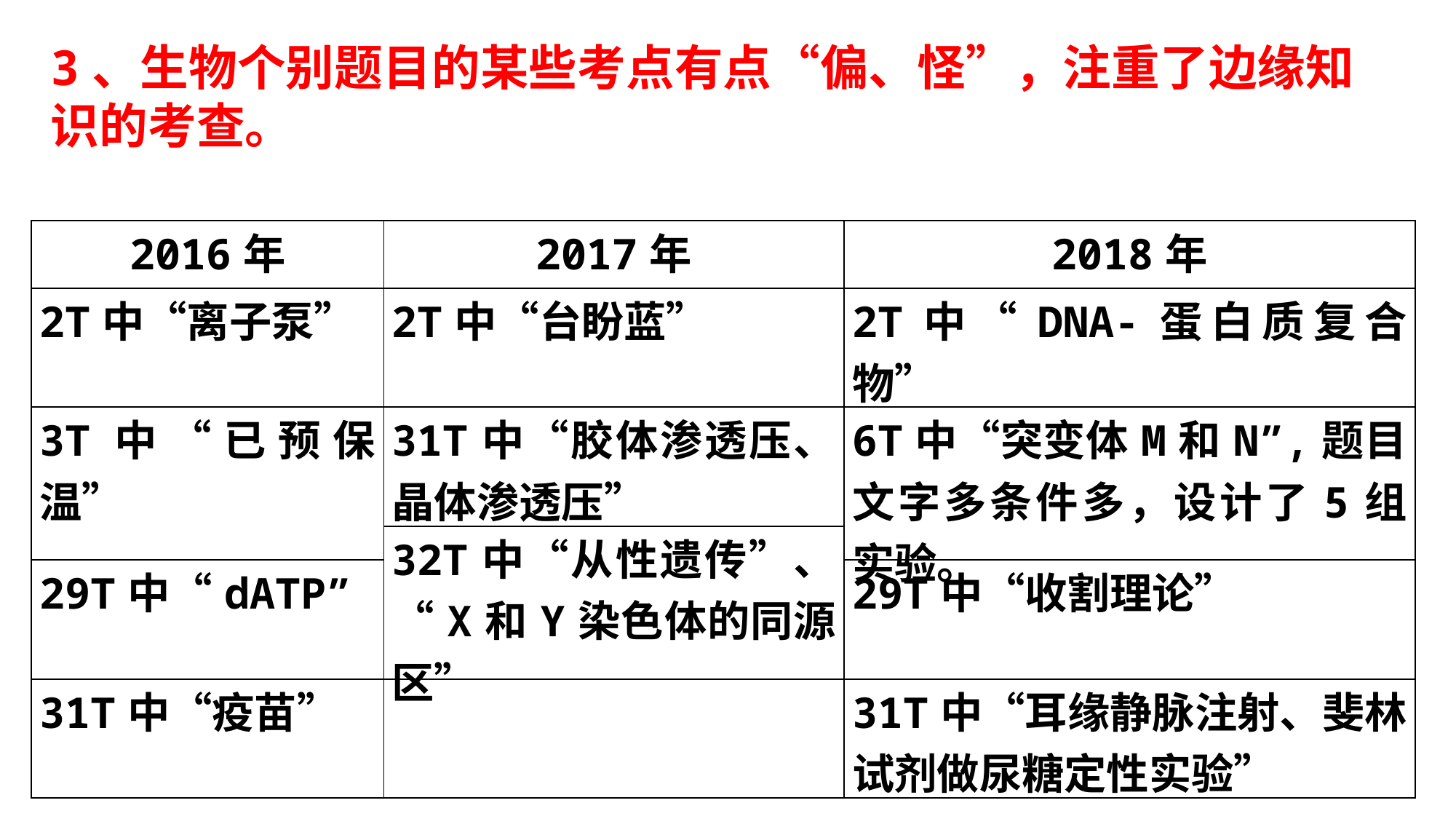

3、生物个别题目的某些考点有点“偏、怪”，注重了边缘知识的考查。
| 2016年 | 2017年 | 2018年 |
| --- | --- | --- |
| 2T中“离子泵” | 2T中“台盼蓝” | 2T中“DNA-蛋白质复合物” |
| 3T中“已预保温” | 31T中“胶体渗透压、晶体渗透压” | 6T中“突变体M和N”,题目文字多条件多，设计了5组实验。 |
|  | 32T中“从性遗传”、 “X和Y染色体的同源区” |  |
| 29T中“dATP” |  | 29T中“收割理论” |
| 31T中“疫苗” |  | 31T中“耳缘静脉注射、斐林试剂做尿糖定性实验” |